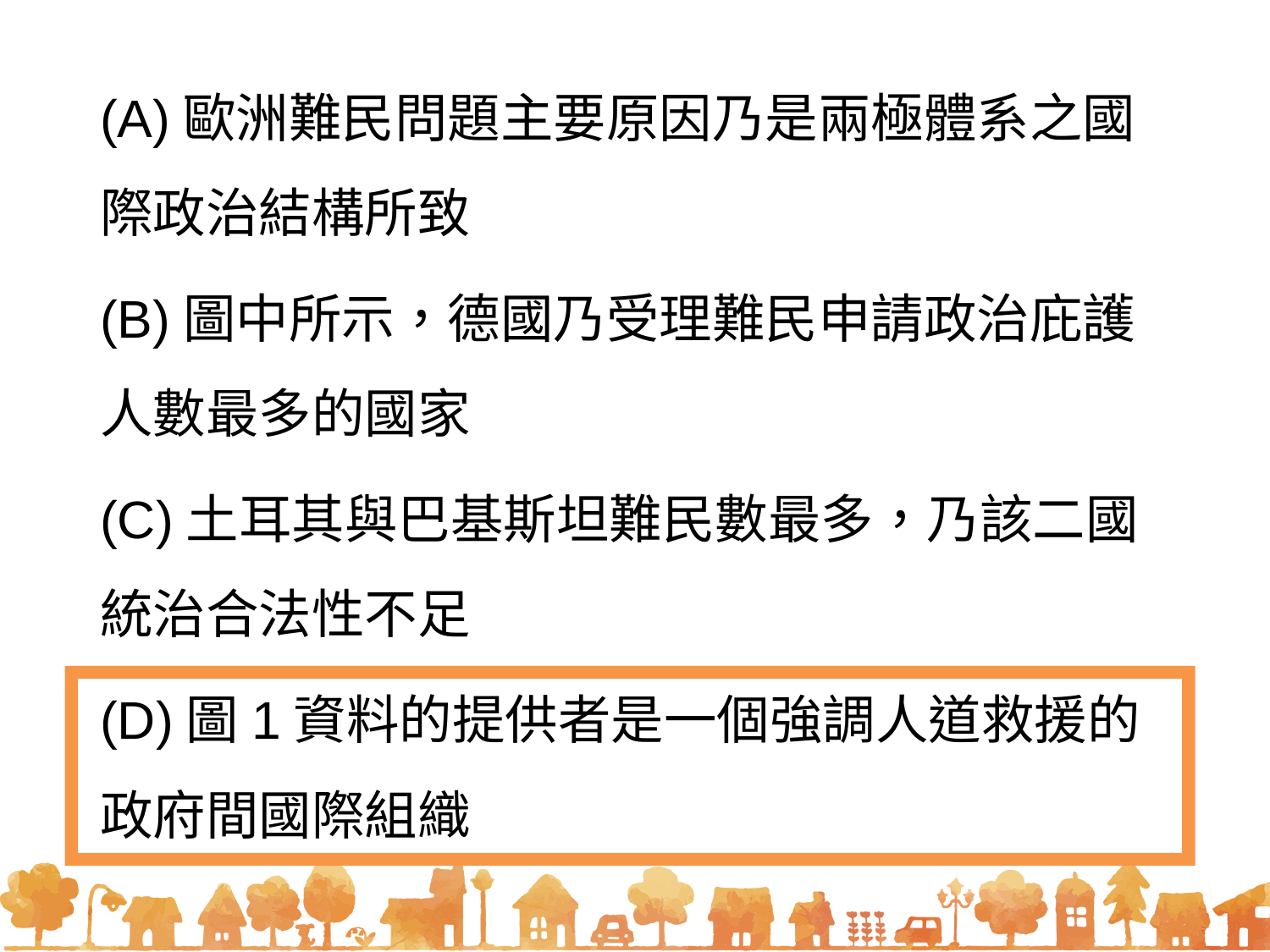

(A)歐洲難民問題主要原因乃是兩極體系之國際政治結構所致
(B)圖中所示，德國乃受理難民申請政治庇護人數最多的國家
(C)土耳其與巴基斯坦難民數最多，乃該二國統治合法性不足
(D)圖1資料的提供者是一個強調人道救援的政府間國際組織